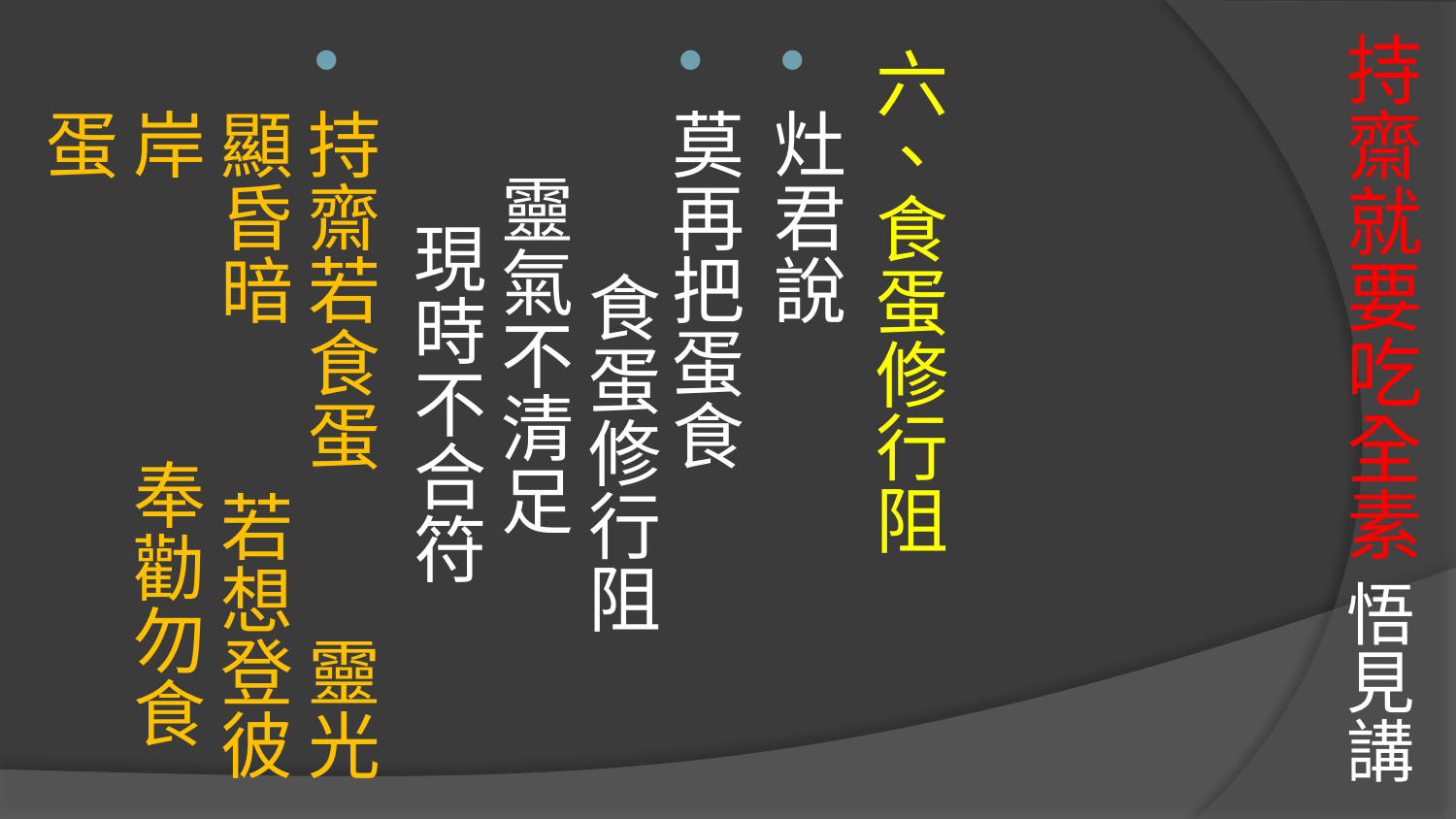

# 持齋就要吃全素 悟見講
六、食蛋修行阻
灶君說
莫再把蛋食                             食蛋修行阻             靈氣不清足                      現時不合符
持齋若食蛋          靈光顯昏暗          若想登彼岸                 奉勸勿食蛋